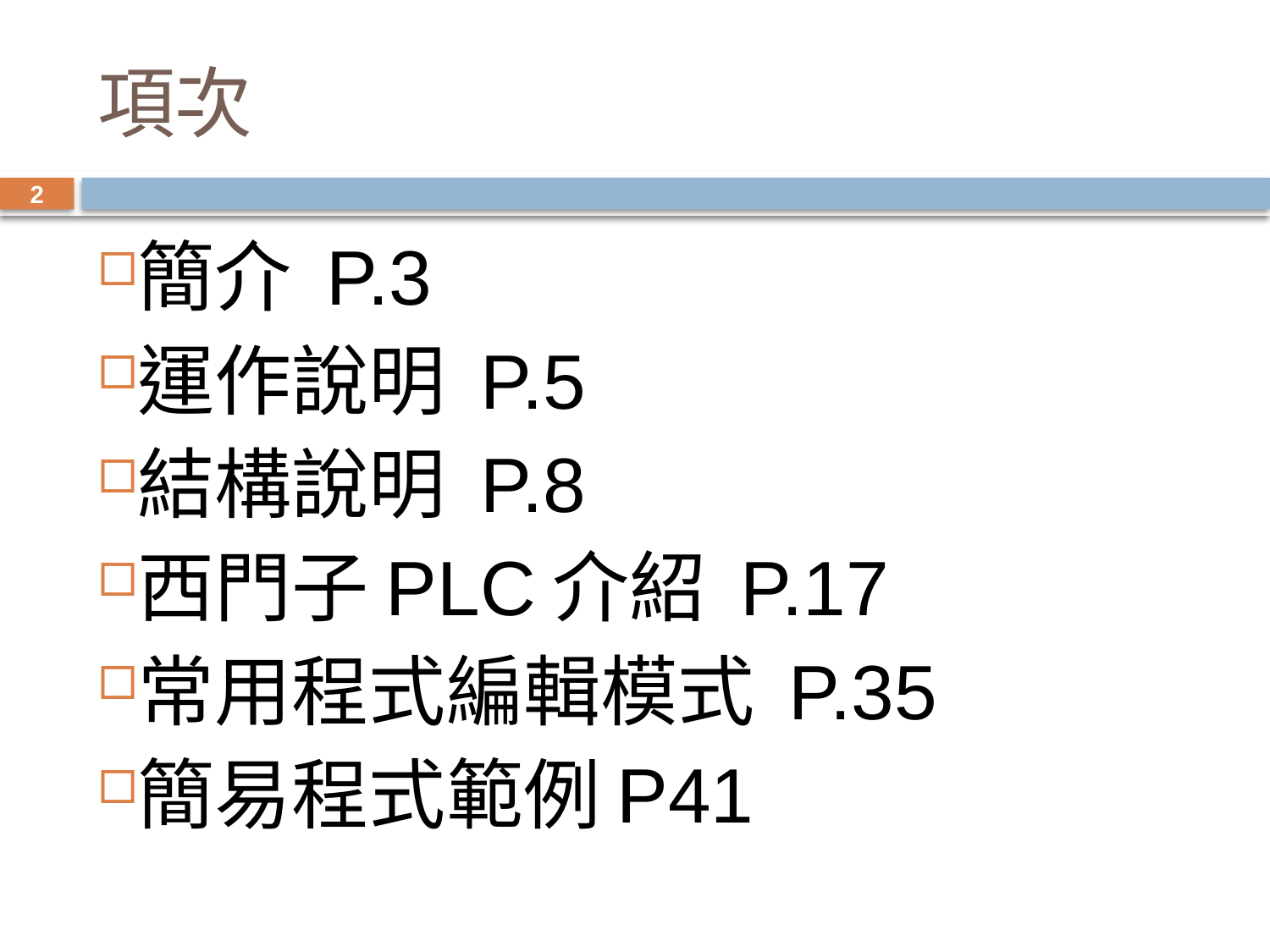

# 項次
2
簡介 P.3
運作說明 P.5
結構說明 P.8
西門子PLC介紹 P.17
常用程式編輯模式 P.35
簡易程式範例P41